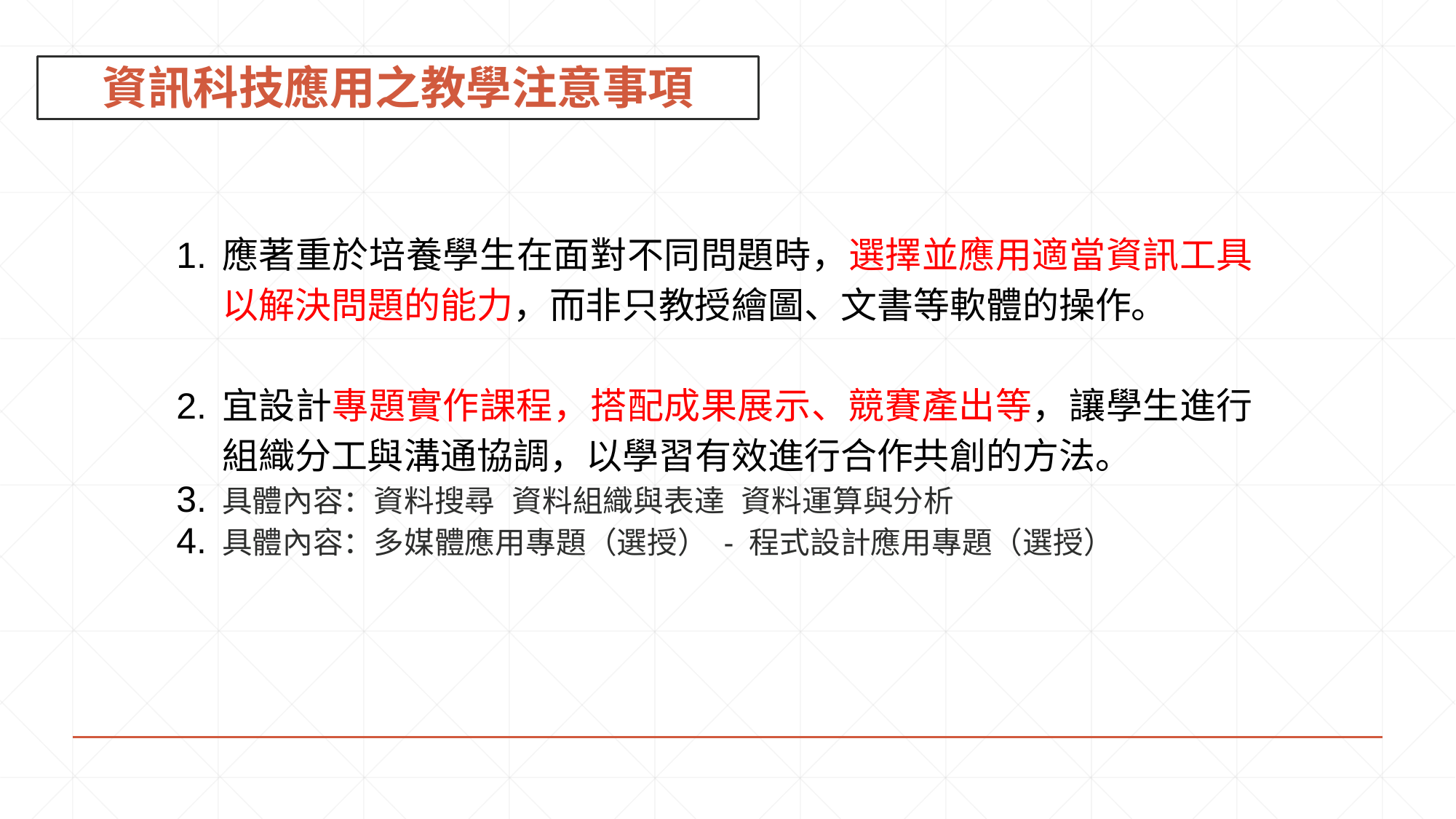

資訊科技應用之教學注意事項
應著重於培養學生在面對不同問題時，選擇並應用適當資訊工具以解決問題的能力，而非只教授繪圖、文書等軟體的操作。

宜設計專題實作課程，搭配成果展示、競賽產出等，讓學生進行組織分工與溝通協調，以學習有效進行合作共創的方法。
具體內容：資料搜尋  資料組織與表達  資料運算與分析
具體內容：多媒體應用專題（選授） - 程式設計應用專題（選授）